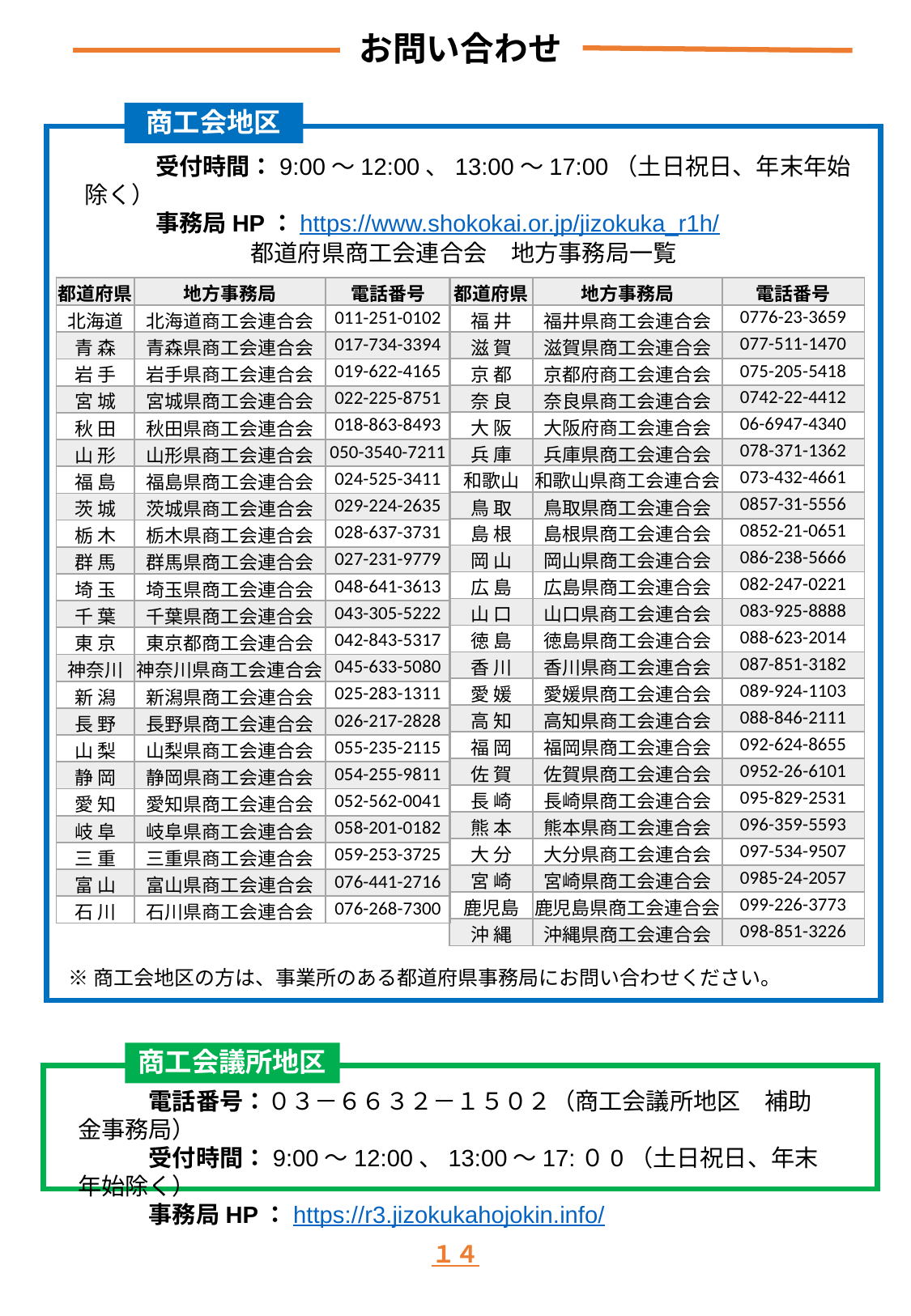

お問い合わせ

　　　受付時間：9:00～12:00、13:00～17:00（土日祝日、年末年始除く）
　　　事務局HP：https://www.shokokai.or.jp/jizokuka_r1h/

商工会地区

都道府県商工会連合会　地方事務局一覧
| 都道府県 | 地方事務局 | 電話番号 |
| --- | --- | --- |
| 北海道 | 北海道商工会連合会 | 011-251-0102 |
| 青 森 | 青森県商工会連合会 | 017-734-3394 |
| 岩 手 | 岩手県商工会連合会 | 019-622-4165 |
| 宮 城 | 宮城県商工会連合会 | 022-225-8751 |
| 秋 田 | 秋田県商工会連合会 | 018-863-8493 |
| 山 形 | 山形県商工会連合会 | 050-3540-7211 |
| 福 島 | 福島県商工会連合会 | 024-525-3411 |
| 茨 城 | 茨城県商工会連合会 | 029-224-2635 |
| 栃 木 | 栃木県商工会連合会 | 028-637-3731 |
| 群 馬 | 群馬県商工会連合会 | 027-231-9779 |
| 埼 玉 | 埼玉県商工会連合会 | 048-641-3613 |
| 千 葉 | 千葉県商工会連合会 | 043-305-5222 |
| 東 京 | 東京都商工会連合会 | 042-843-5317 |
| 神奈川 | 神奈川県商工会連合会 | 045-633-5080 |
| 新 潟 | 新潟県商工会連合会 | 025-283-1311 |
| 長 野 | 長野県商工会連合会 | 026-217-2828 |
| 山 梨 | 山梨県商工会連合会 | 055-235-2115 |
| 静 岡 | 静岡県商工会連合会 | 054-255-9811 |
| 愛 知 | 愛知県商工会連合会 | 052-562-0041 |
| 岐 阜 | 岐阜県商工会連合会 | 058-201-0182 |
| 三 重 | 三重県商工会連合会 | 059-253-3725 |
| 富 山 | 富山県商工会連合会 | 076-441-2716 |
| 石 川 | 石川県商工会連合会 | 076-268-7300 |
| 都道府県 | 地方事務局 | 電話番号 |
| --- | --- | --- |
| 福 井 | 福井県商工会連合会 | 0776-23-3659 |
| 滋 賀 | 滋賀県商工会連合会 | 077-511-1470 |
| 京 都 | 京都府商工会連合会 | 075-205-5418 |
| 奈 良 | 奈良県商工会連合会 | 0742-22-4412 |
| 大 阪 | 大阪府商工会連合会 | 06-6947-4340 |
| 兵 庫 | 兵庫県商工会連合会 | 078-371-1362 |
| 和歌山 | 和歌山県商工会連合会 | 073-432-4661 |
| 鳥 取 | 鳥取県商工会連合会 | 0857-31-5556 |
| 島 根 | 島根県商工会連合会 | 0852-21-0651 |
| 岡 山 | 岡山県商工会連合会 | 086-238-5666 |
| 広 島 | 広島県商工会連合会 | 082-247-0221 |
| 山 口 | 山口県商工会連合会 | 083-925-8888 |
| 徳 島 | 徳島県商工会連合会 | 088-623-2014 |
| 香 川 | 香川県商工会連合会 | 087-851-3182 |
| 愛 媛 | 愛媛県商工会連合会 | 089-924-1103 |
| 高 知 | 高知県商工会連合会 | 088-846-2111 |
| 福 岡 | 福岡県商工会連合会 | 092-624-8655 |
| 佐 賀 | 佐賀県商工会連合会 | 0952-26-6101 |
| 長 崎 | 長崎県商工会連合会 | 095-829-2531 |
| 熊 本 | 熊本県商工会連合会 | 096-359-5593 |
| 大 分 | 大分県商工会連合会 | 097-534-9507 |
| 宮 崎 | 宮崎県商工会連合会 | 0985-24-2057 |
| 鹿児島 | 鹿児島県商工会連合会 | 099-226-3773 |
| 沖 縄 | 沖縄県商工会連合会 | 098-851-3226 |
※商工会地区の方は、事業所のある都道府県事務局にお問い合わせください。
商工会議所地区

　　　電話番号：０３－６６３２－１５０２（商工会議所地区　補助金事務局）
　　　受付時間：9:00～12:00、13:00～17:０0（土日祝日、年末年始除く）
　　　事務局HP：https://r3.jizokukahojokin.info/

１４